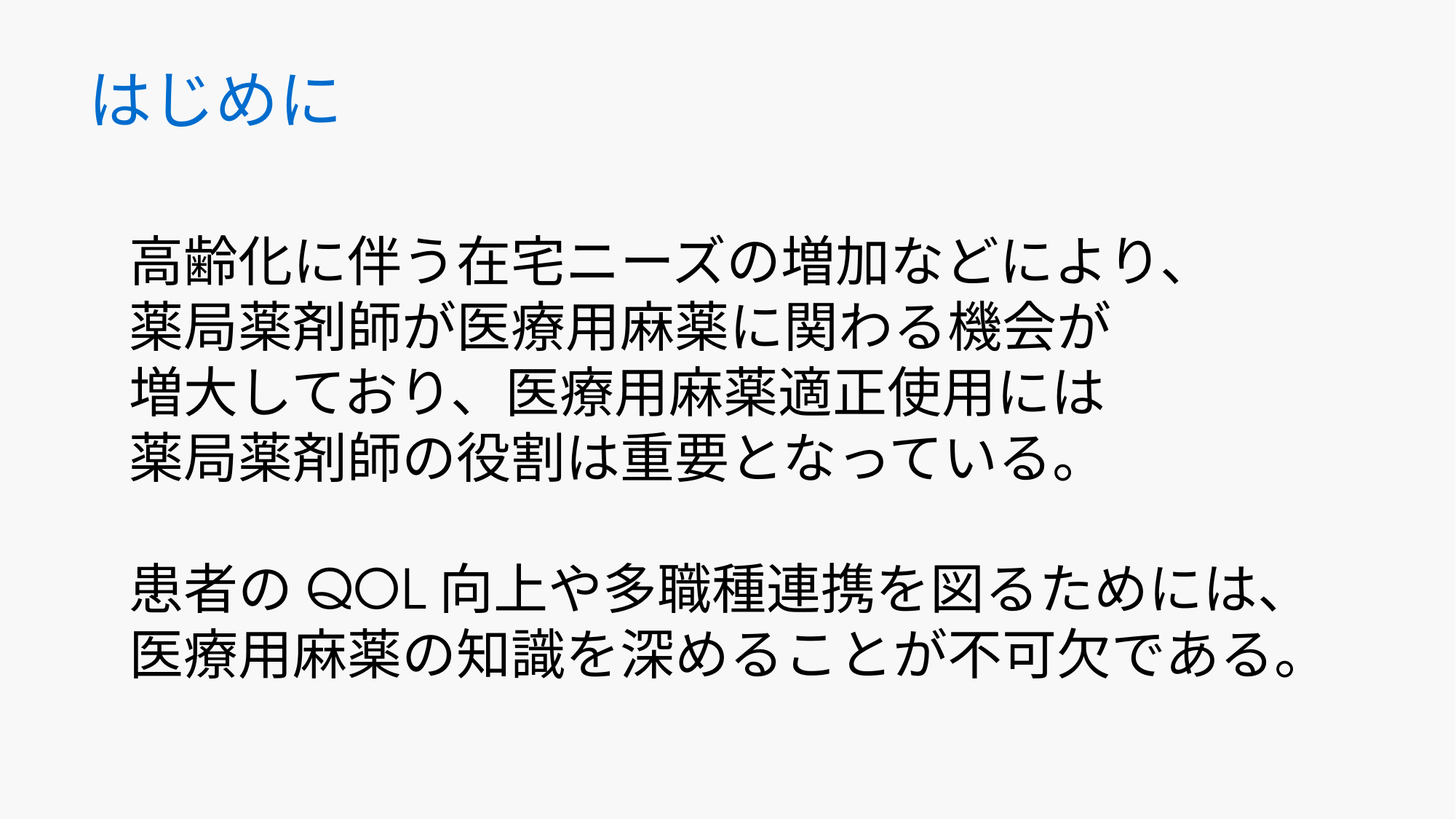

# はじめに
高齢化に伴う在宅ニーズの増加などにより、
薬局薬剤師が医療用麻薬に関わる機会が
増大しており、医療用麻薬適正使用には
薬局薬剤師の役割は重要となっている。

患者のQOL向上や多職種連携を図るためには、
医療用麻薬の知識を深めることが不可欠である。